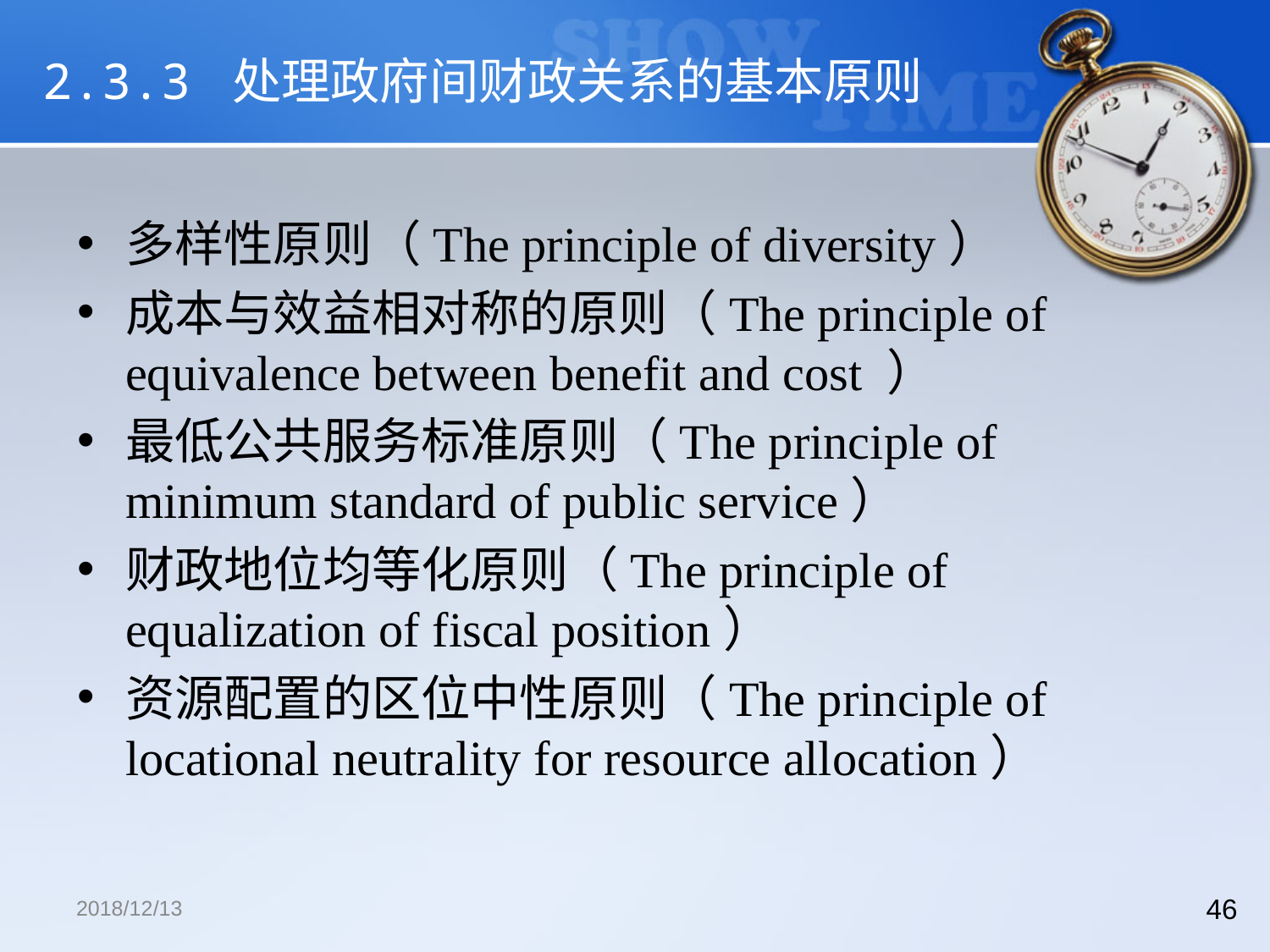

# 2.3.3 处理政府间财政关系的基本原则
多样性原则（The principle of diversity）
成本与效益相对称的原则（The principle of equivalence between benefit and cost ）
最低公共服务标准原则（The principle of minimum standard of public service）
财政地位均等化原则（The principle of equalization of fiscal position）
资源配置的区位中性原则（The principle of locational neutrality for resource allocation）
2018/12/13
46